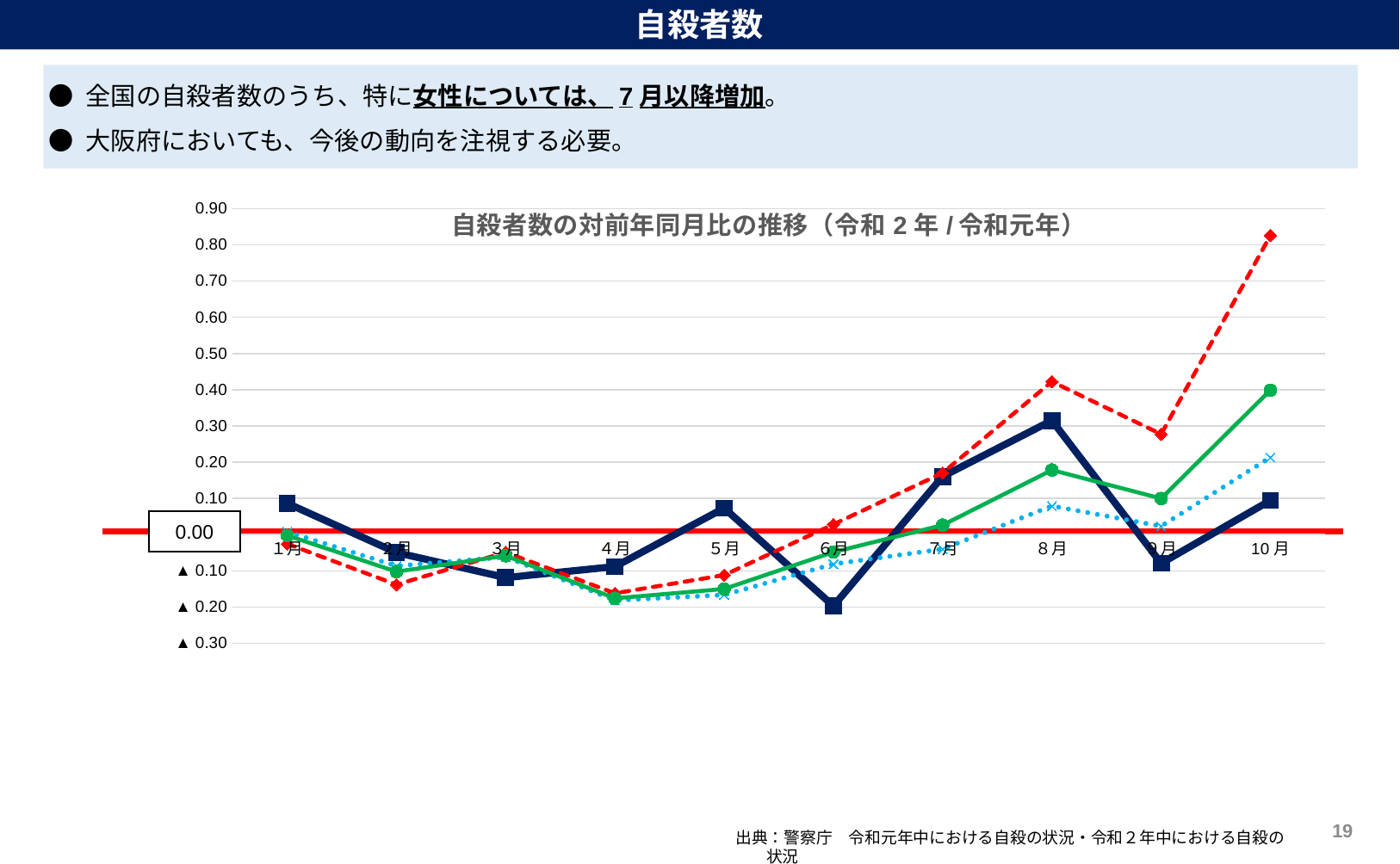

自殺者数
 ● 全国の自殺者数のうち、特に女性については、7月以降増加。
 ● 大阪府においても、今後の動向を注視する必要。

### Chart: 自殺者数の対前年同月比の推移（令和2年/令和元年）

| Category | 大阪府 | 全国（男） | 全国（女） | 全国（全体） |
|---|---|---|---|---|
| １月 | 0.08653846153846145 | 0.007653061224489832 | -0.025590551181102317 | -0.002375296912114022 |
| ２月 | -0.04950495049504955 | -0.08645276292335113 | -0.13793103448275867 | -0.10216718266253866 |
| ３月 | -0.11864406779661019 | -0.0619335347432024 | -0.048872180451127845 | -0.05818965517241381 |
| ４月 | -0.08823529411764708 | -0.18153607447633824 | -0.16190476190476188 | -0.17585446527012127 |
| ５月 | 0.07317073170731714 | -0.1664098613251156 | -0.11171171171171168 | -0.15002698327037234 |
| ６月 | -0.19696969696969702 | -0.08122270742358073 | 0.028282828282828243 | -0.048170731707317116 |
| ７月 | 0.1607142857142858 | -0.0398373983739837 | 0.1705150976909413 | 0.026213050752928124 |
| ８月 | 0.3152173913043479 | 0.07901668129938533 | 0.4224137931034482 | 0.17841547099189015 |
| ９月 | -0.07920792079207917 | 0.023255813953488413 | 0.2774451097804391 | 0.09987966305655838 |
| 10月 | 0.09433962264150941 | 0.21342031686859264 | 0.8261802575107295 | 0.39896036387264466 |
0.00
19
出典：警察庁　令和元年中における自殺の状況・令和２年中における自殺の状況